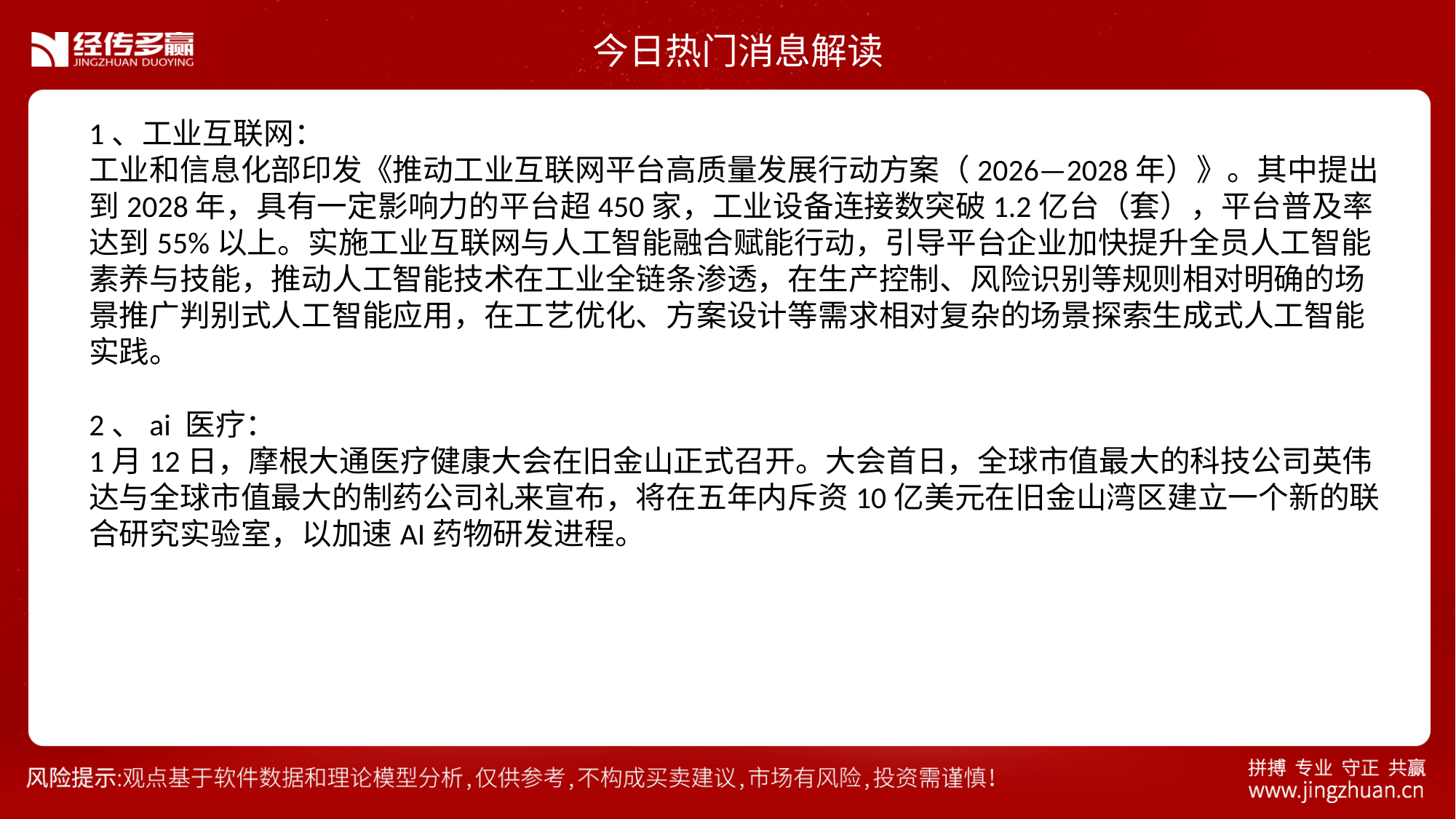

今日热门消息解读
1、工业互联网：
工业和信息化部印发《推动工业互联网平台高质量发展行动方案（2026—2028年）》。其中提出到2028年，具有一定影响力的平台超450家，工业设备连接数突破1.2亿台（套），平台普及率达到55%以上。实施工业互联网与人工智能融合赋能行动，引导平台企业加快提升全员人工智能素养与技能，推动人工智能技术在工业全链条渗透，在生产控制、风险识别等规则相对明确的场景推广判别式人工智能应用，在工艺优化、方案设计等需求相对复杂的场景探索生成式人工智能实践。

2、ai 医疗：
1月12日，摩根大通医疗健康大会在旧金山正式召开。大会首日，全球市值最大的科技公司英伟达与全球市值最大的制药公司礼来宣布，将在五年内斥资10亿美元在旧金山湾区建立一个新的联合研究实验室，以加速AI药物研发进程。